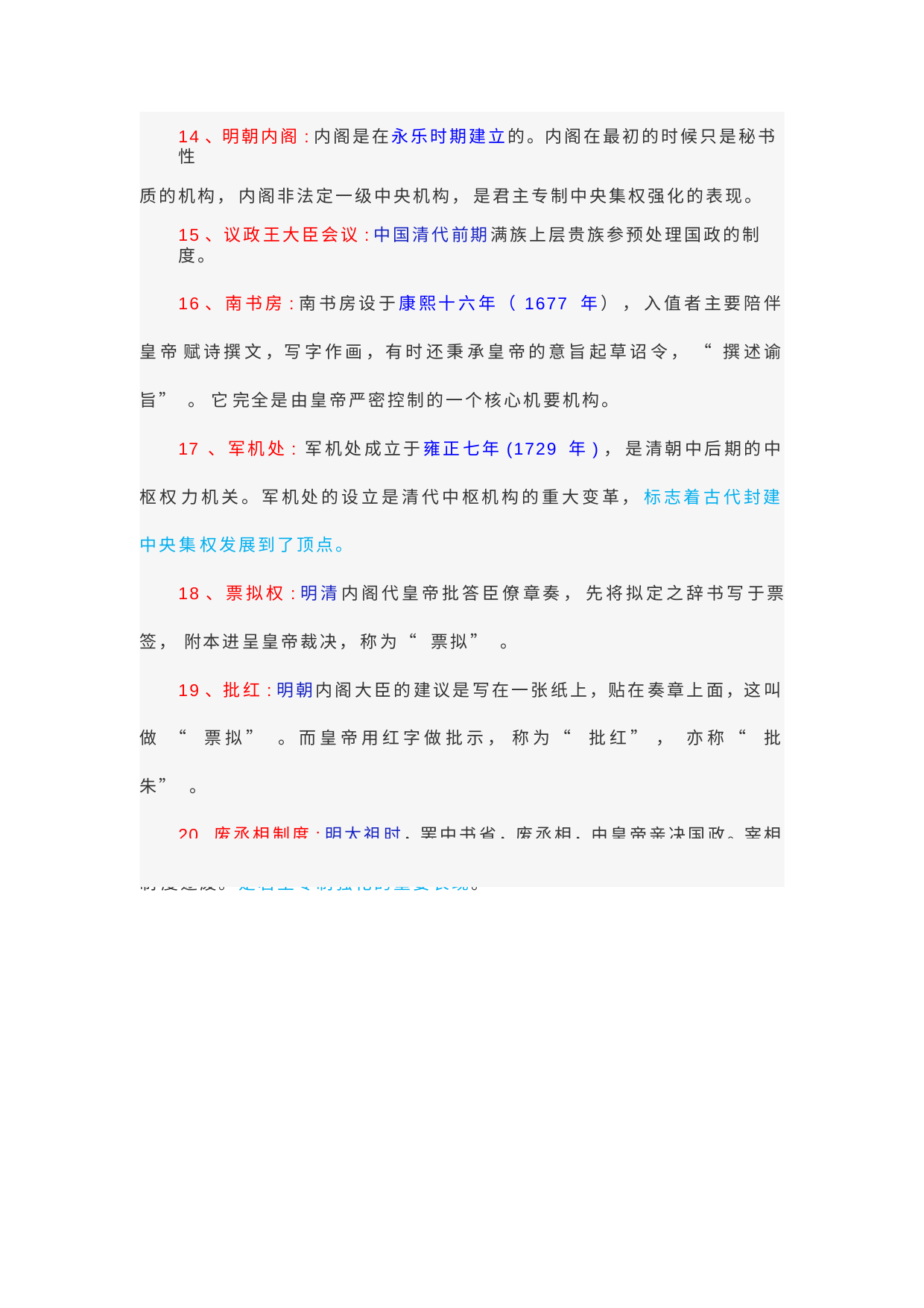

14、明朝内阁:内阁是在永乐时期建立的。内阁在最初的时候只是秘书性

质的机构， 内阁非法定一级中央机构， 是君主专制中央集权强化的表现。

15、议政王大臣会议:中国清代前期满族上层贵族参预处理国政的制度。
16、南书房:南书房设于康熙十六年（ 1677 年） ， 入值者主要陪伴皇帝 赋诗撰文，写字作画，有时还秉承皇帝的意旨起草诏令，“ 撰述谕旨”。 它 完全是由皇帝严密控制的一个核心机要机构。
17 、军机处: 军机处成立于雍正七年(1729 年)， 是清朝中后期的中枢权 力机关。军机处的设立是清代中枢机构的重大变革， 标志着古代封建中央集 权发展到了顶点。
18、票拟权:明清内阁代皇帝批答臣僚章奏， 先将拟定之辞书写于票签，  附本进呈皇帝裁决， 称为“ 票拟”。
19、批红:明朝内阁大臣的建议是写在一张纸上，贴在奏章上面，这叫做  “ 票拟”。而皇帝用红字做批示， 称为“ 批红”， 亦称“ 批朱”。
20. 废丞相制度:明太祖时，罢中书省，废丞相，由皇帝亲决国政。宰相制 度遂废。是君主专制强化的重要表现。